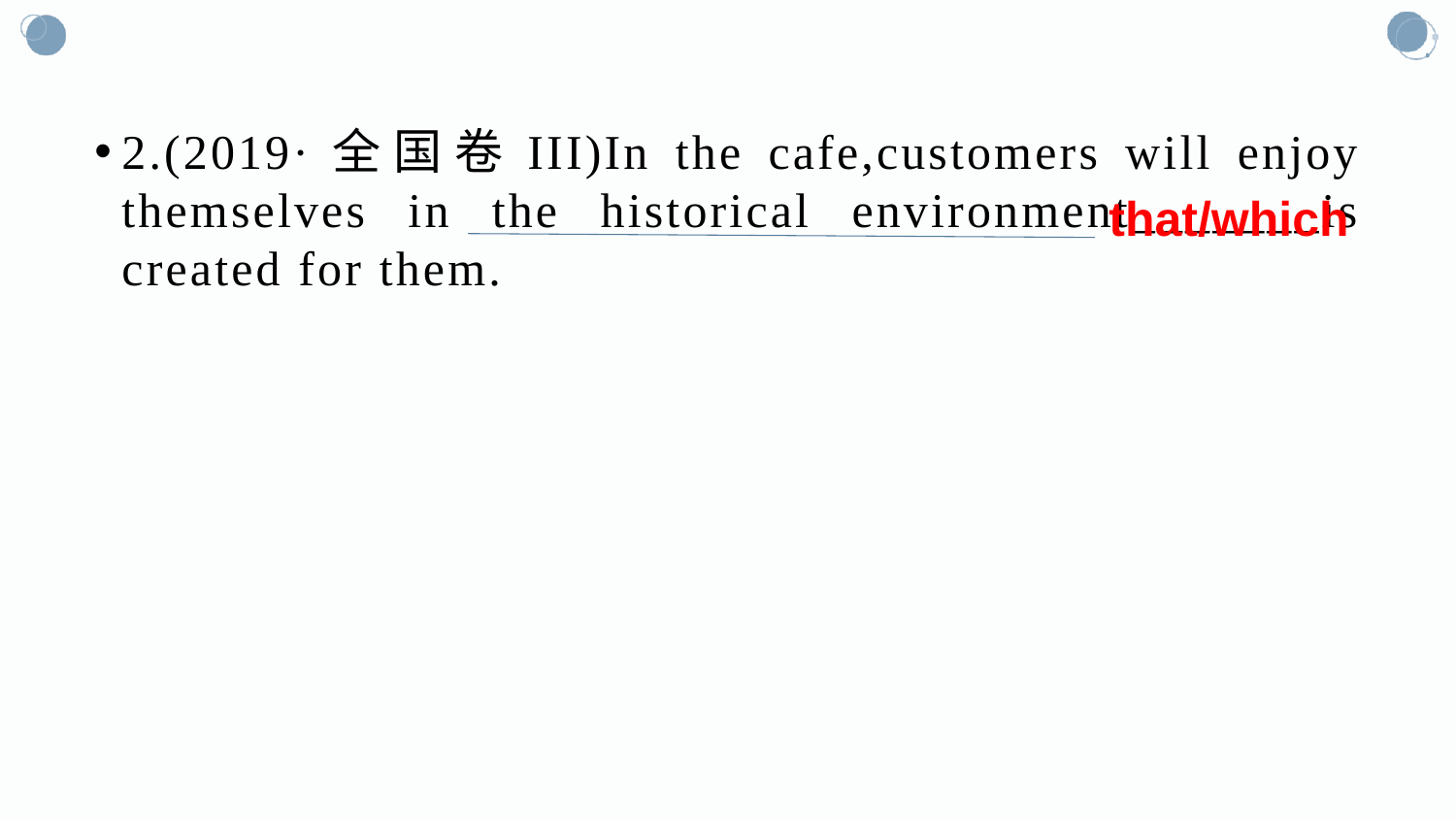

#
2.(2019·全国卷III)In the cafe,customers will enjoy themselves in the historical environment_______is created for them.

that/which